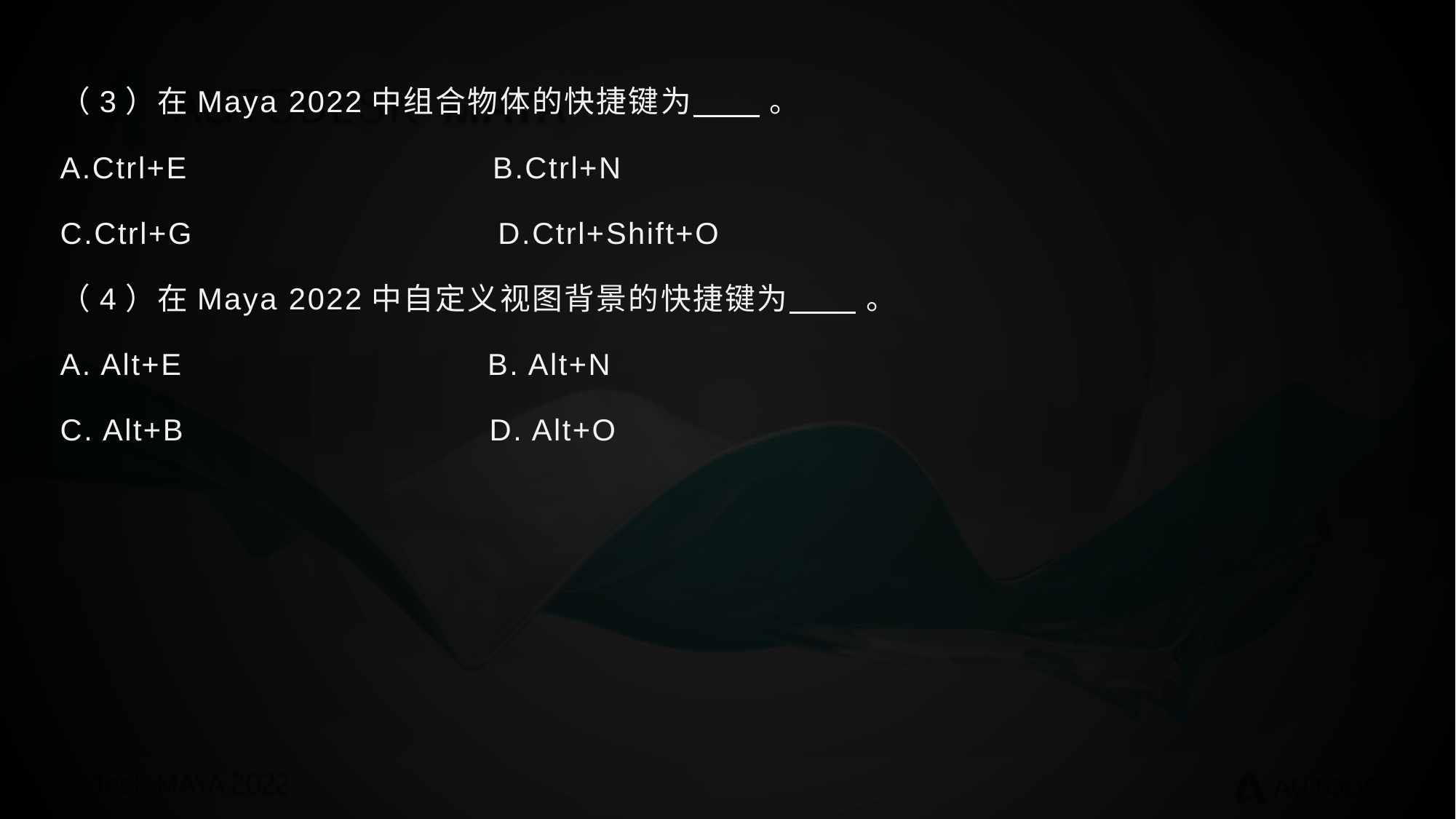

（3）在Maya 2022中组合物体的快捷键为         。
A.Ctrl+E                              B.Ctrl+N
C.Ctrl+G                              D.Ctrl+Shift+O
（4）在Maya 2022中自定义视图背景的快捷键为         。
A. Alt+E                              B. Alt+N
C. Alt+B                              D. Alt+O